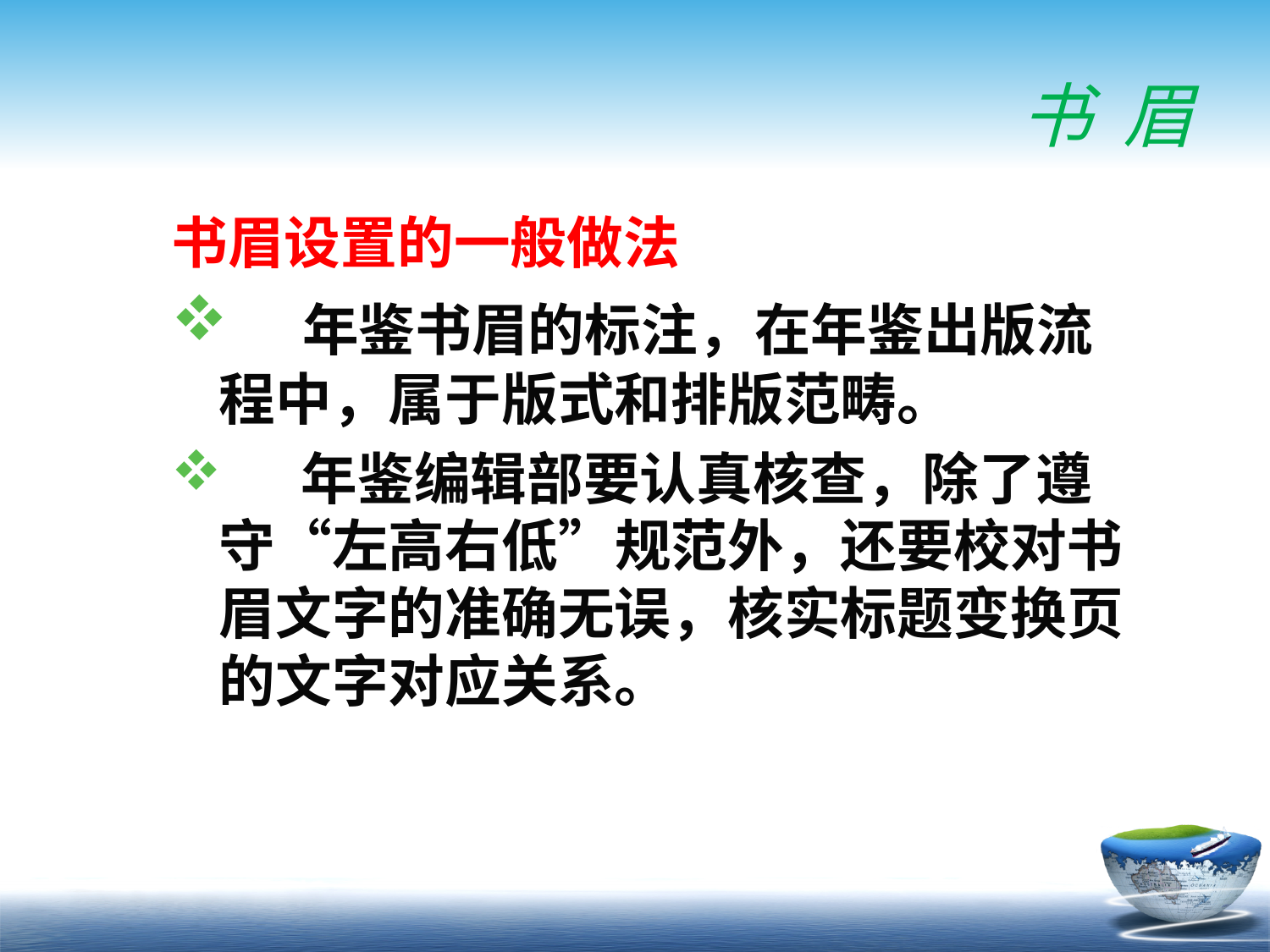

# 书  眉
书眉设置的一般做法
    年鉴书眉的标注，在年鉴出版流程中，属于版式和排版范畴。
     年鉴编辑部要认真核查，除了遵守“左高右低”规范外，还要校对书眉文字的准确无误，核实标题变换页的文字对应关系。